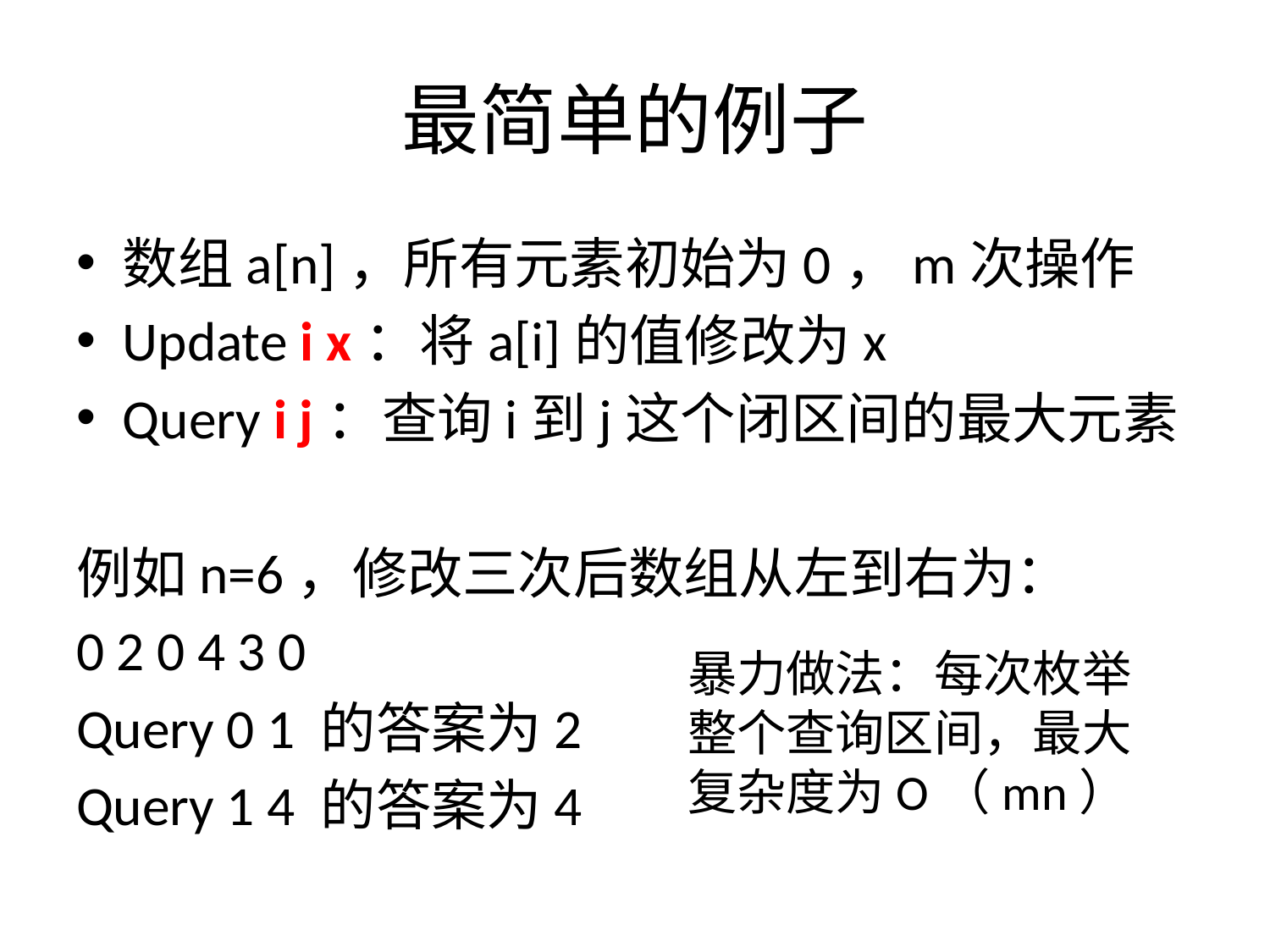

# 最简单的例子
数组a[n]，所有元素初始为0，m次操作
Update i x：将a[i]的值修改为x
Query i j：查询i到j这个闭区间的最大元素

例如n=6，修改三次后数组从左到右为：
0 2 0 4 3 0
Query 0 1 的答案为2
Query 1 4 的答案为4

暴力做法：每次枚举整个查询区间，最大复杂度为O（mn）